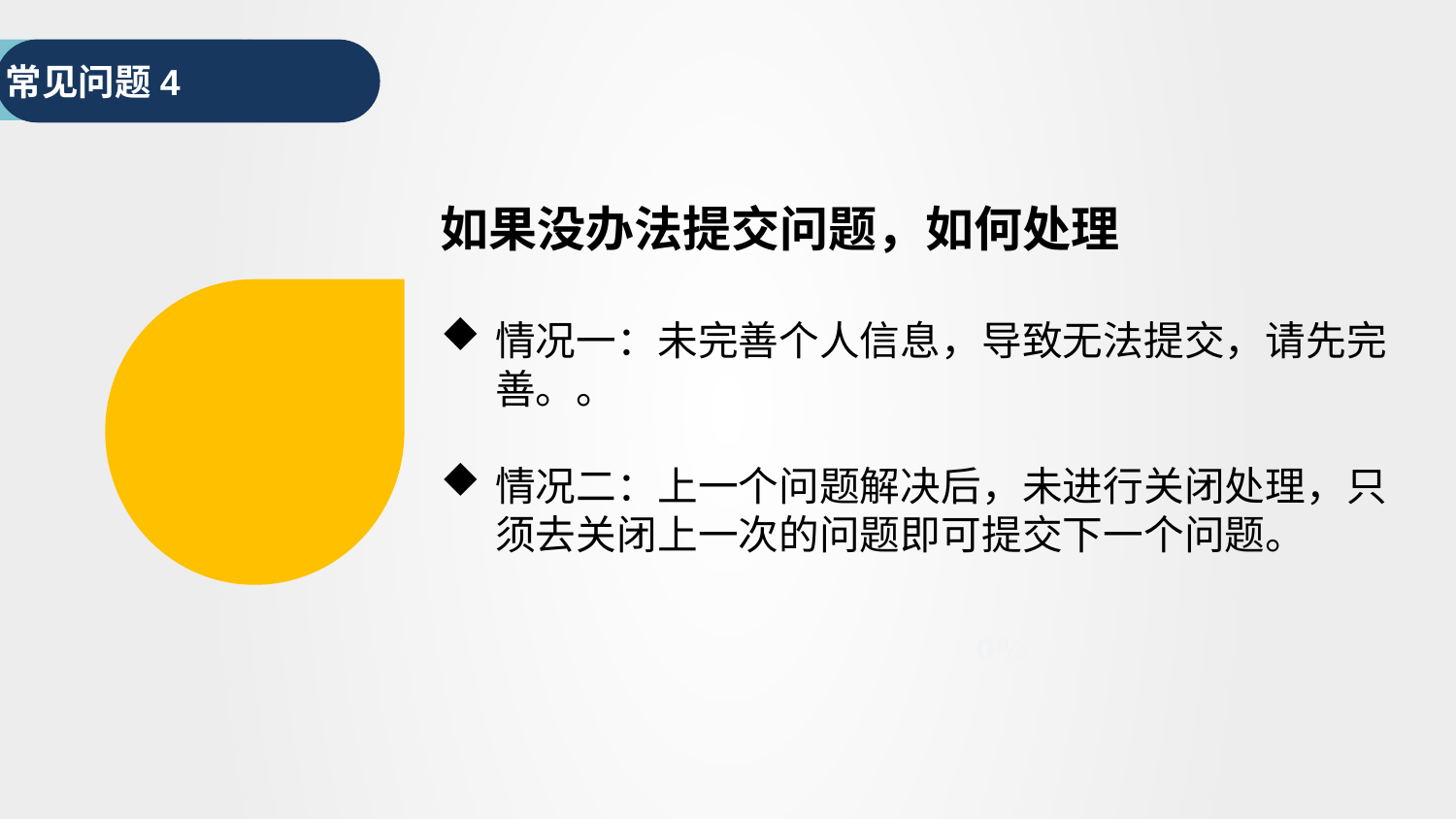

常见问题4
如果没办法提交问题，如何处理

情况一：未完善个人信息，导致无法提交，请先完善。。

情况二：上一个问题解决后，未进行关闭处理，只须去关闭上一次的问题即可提交下一个问题。